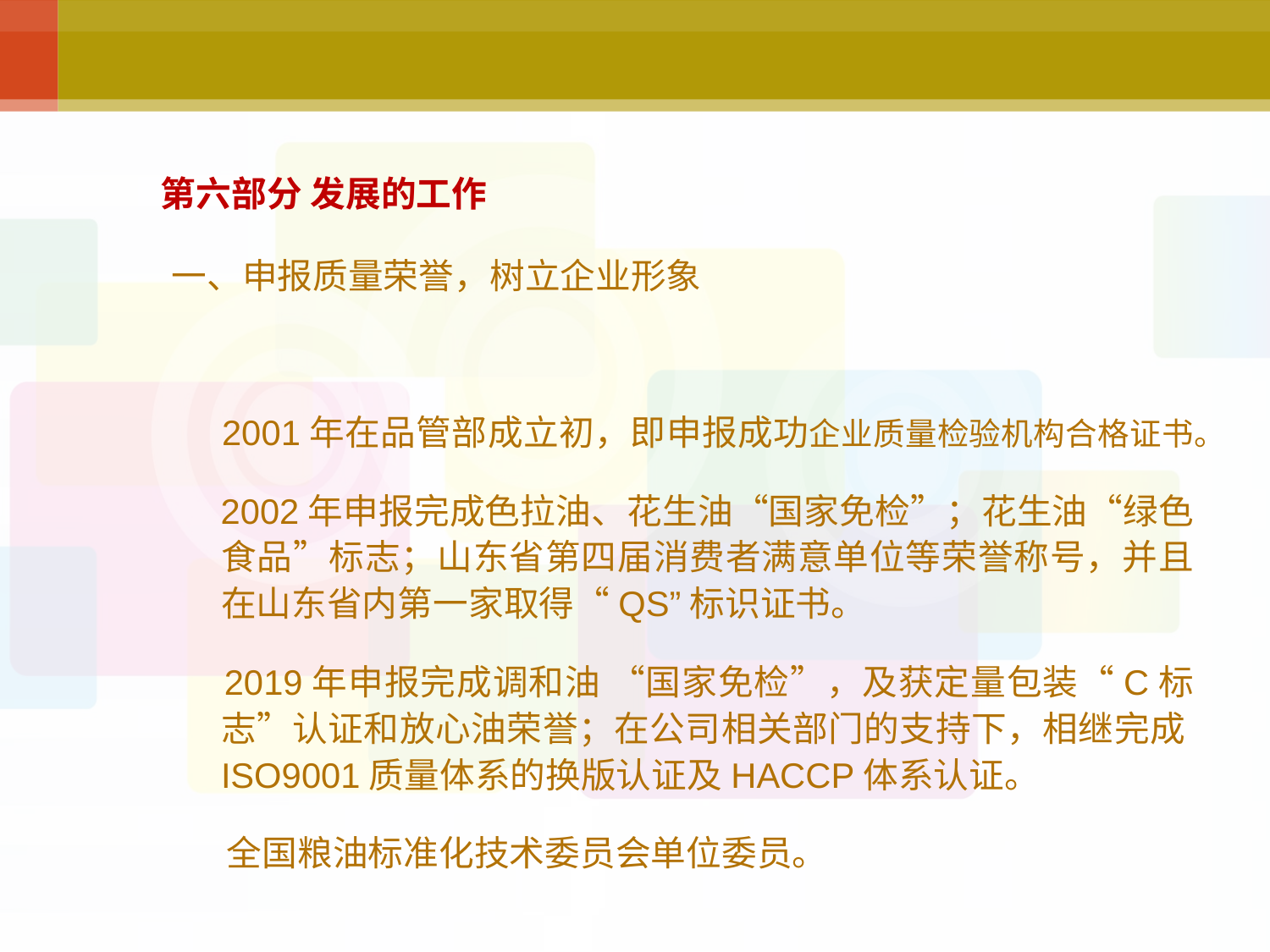

# 第六部分 发展的工作
一、申报质量荣誉，树立企业形象

     2001年在品管部成立初，即申报成功企业质量检验机构合格证书。
     2002年申报完成色拉油、花生油“国家免检”；花生油“绿色食品”标志；山东省第四届消费者满意单位等荣誉称号，并且在山东省内第一家取得“QS”标识证书。
     2019年申报完成调和油 “国家免检”，及获定量包装“C标志”认证和放心油荣誉；在公司相关部门的支持下，相继完成ISO9001质量体系的换版认证及HACCP体系认证。
      全国粮油标准化技术委员会单位委员。